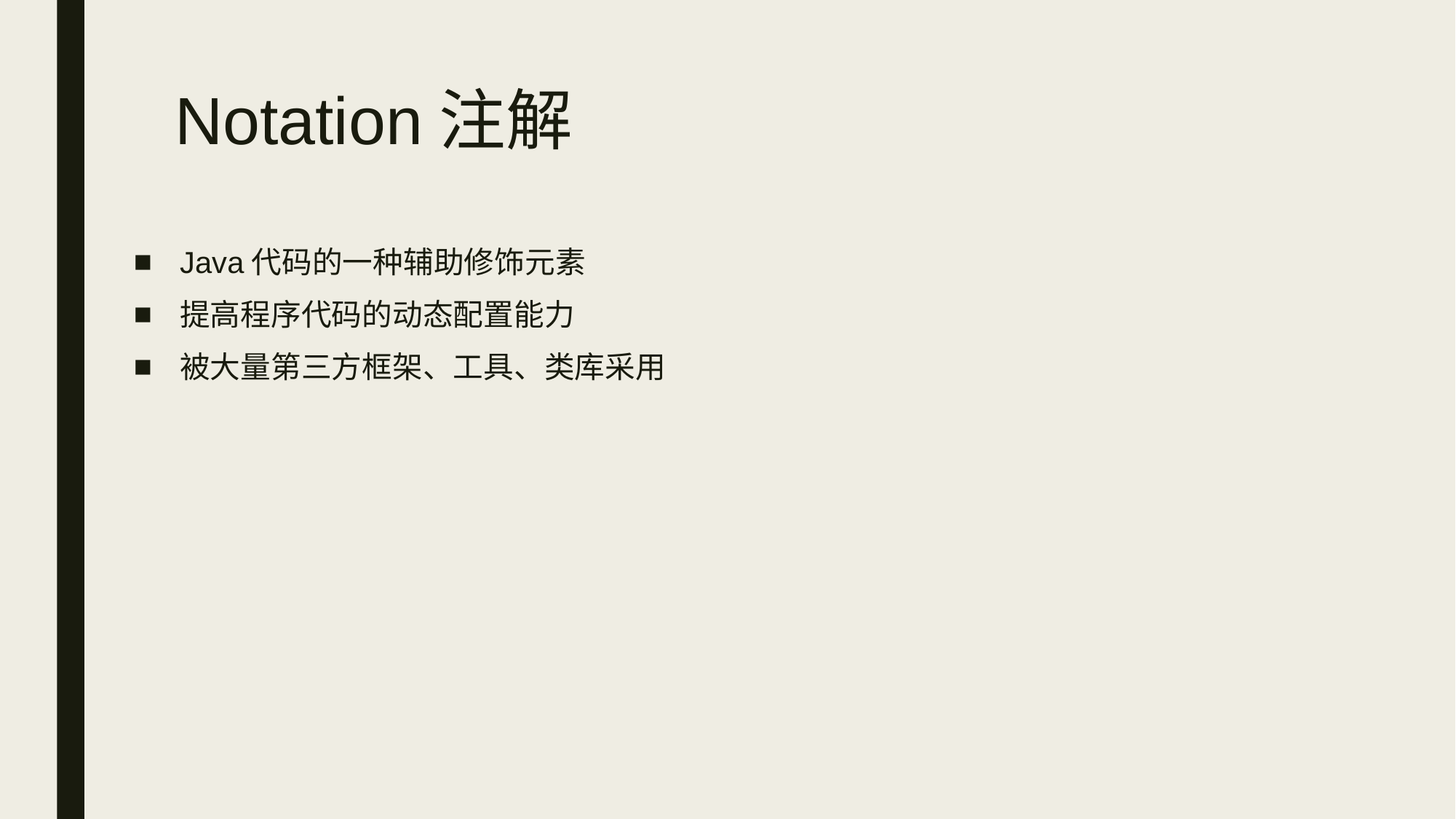

# Notation注解
Java代码的一种辅助修饰元素
提高程序代码的动态配置能力
被大量第三方框架、工具、类库采用